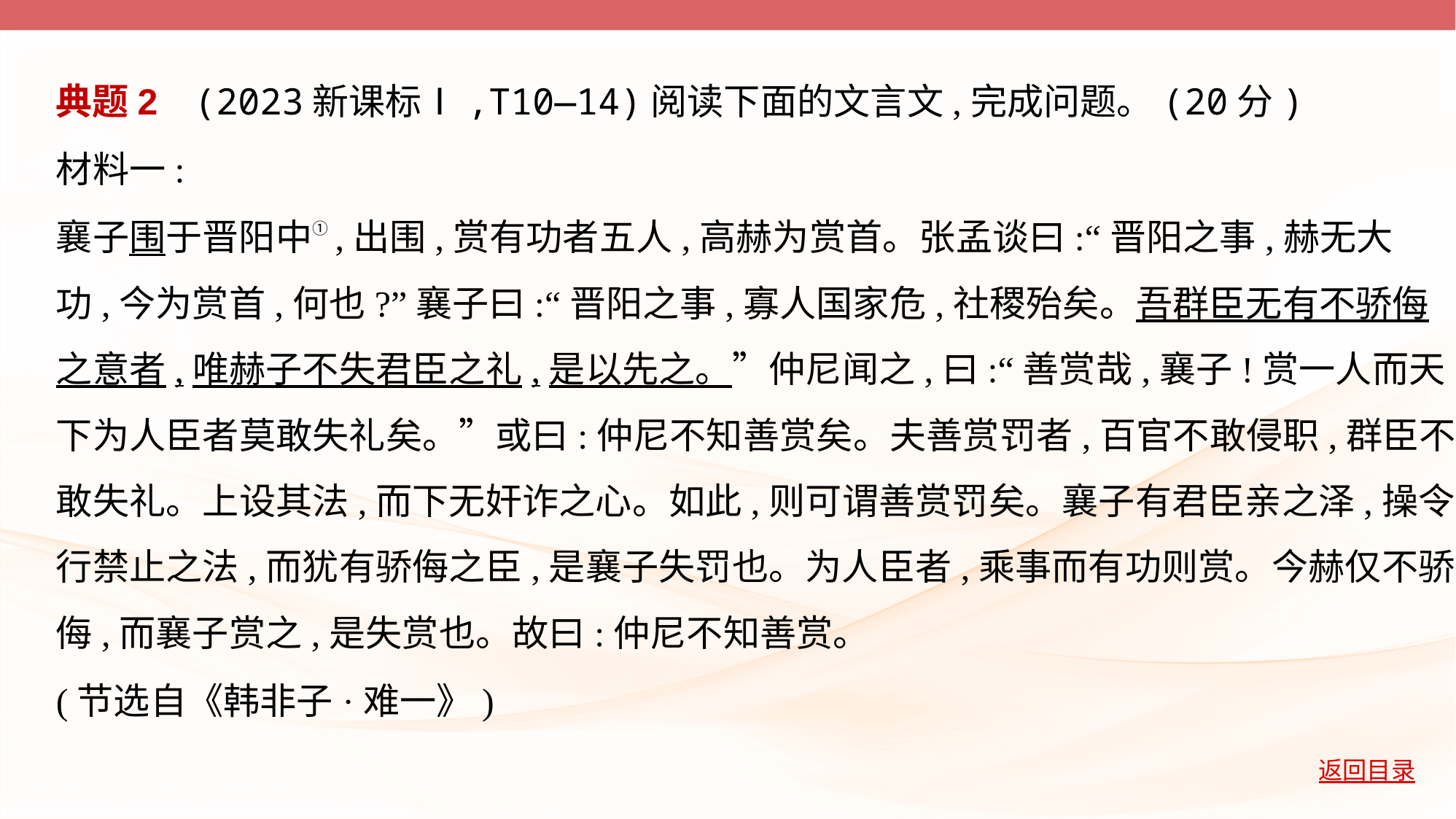

典题2    (2023新课标Ⅰ,T10—14)阅读下面的文言文,完成问题。(20分)
材料一:
襄子围于晋阳中①,出围,赏有功者五人,高赫为赏首。张孟谈曰:“晋阳之事,赫无大
功,今为赏首,何也?”襄子曰:“晋阳之事,寡人国家危,社稷殆矣。吾群臣无有不骄侮
之意者,唯赫子不失君臣之礼,是以先之。”仲尼闻之,曰:“善赏哉,襄子!赏一人而天
下为人臣者莫敢失礼矣。”或曰:仲尼不知善赏矣。夫善赏罚者,百官不敢侵职,群臣不
敢失礼。上设其法,而下无奸诈之心。如此,则可谓善赏罚矣。襄子有君臣亲之泽,操令
行禁止之法,而犹有骄侮之臣,是襄子失罚也。为人臣者,乘事而有功则赏。今赫仅不骄
侮,而襄子赏之,是失赏也。故曰:仲尼不知善赏。
(节选自《韩非子·难一》)